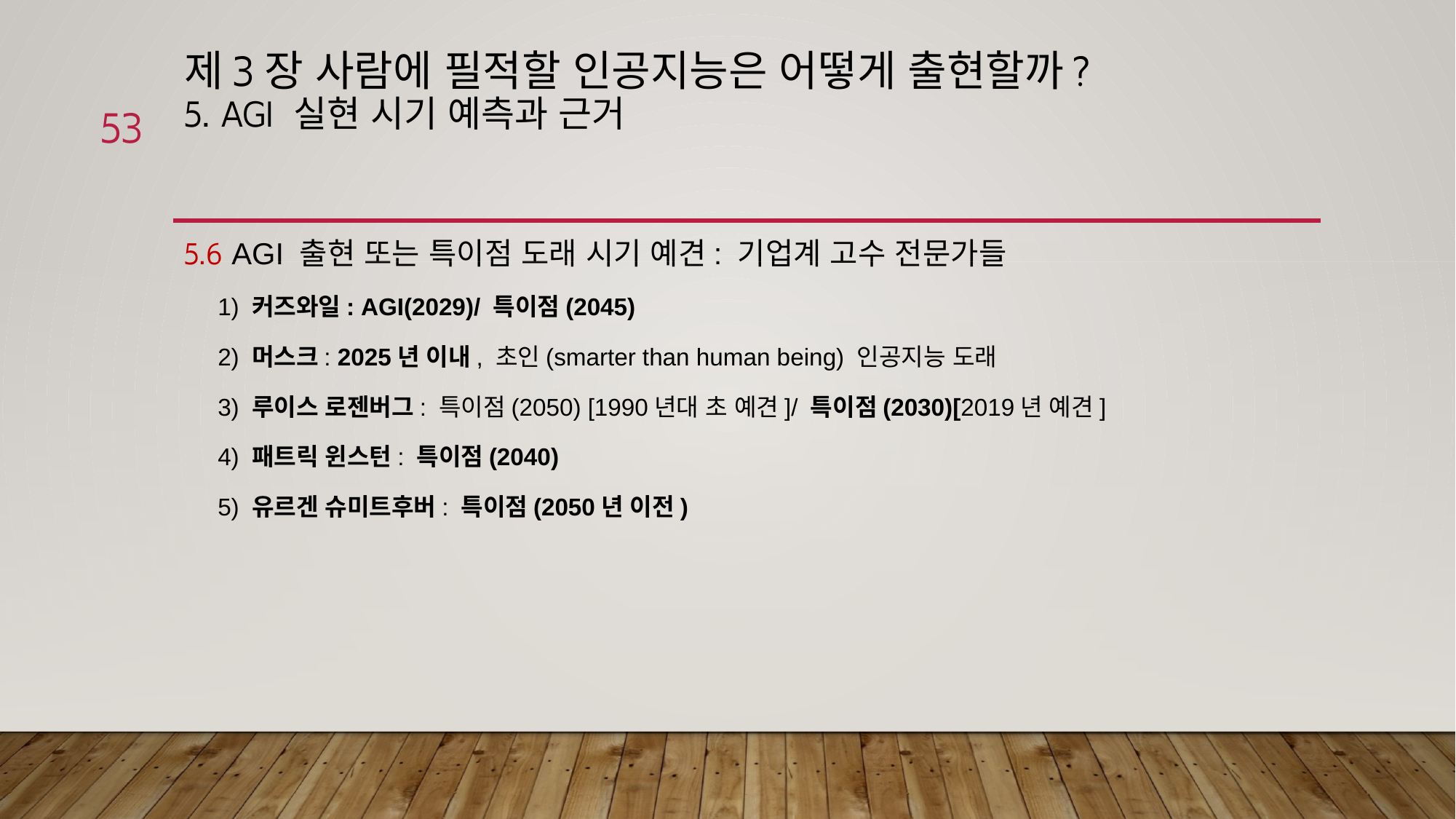

# 제3장 사람에 필적할 인공지능은 어떻게 출현할까? 5. AGI 실현 시기 예측과 근거
53

5.6 AGI 출현 또는 특이점 도래 시기 예견: 기업계 고수 전문가들
     1) 커즈와일: AGI(2029)/ 특이점(2045)
     2) 머스크: 2025년 이내, 초인(smarter than human being) 인공지능 도래
     3) 루이스 로젠버그: 특이점(2050) [1990년대 초 예견]/ 특이점(2030)[2019년 예견]
     4) 패트릭 윈스턴: 특이점(2040)
     5) 유르겐 슈미트후버: 특이점(2050년 이전)